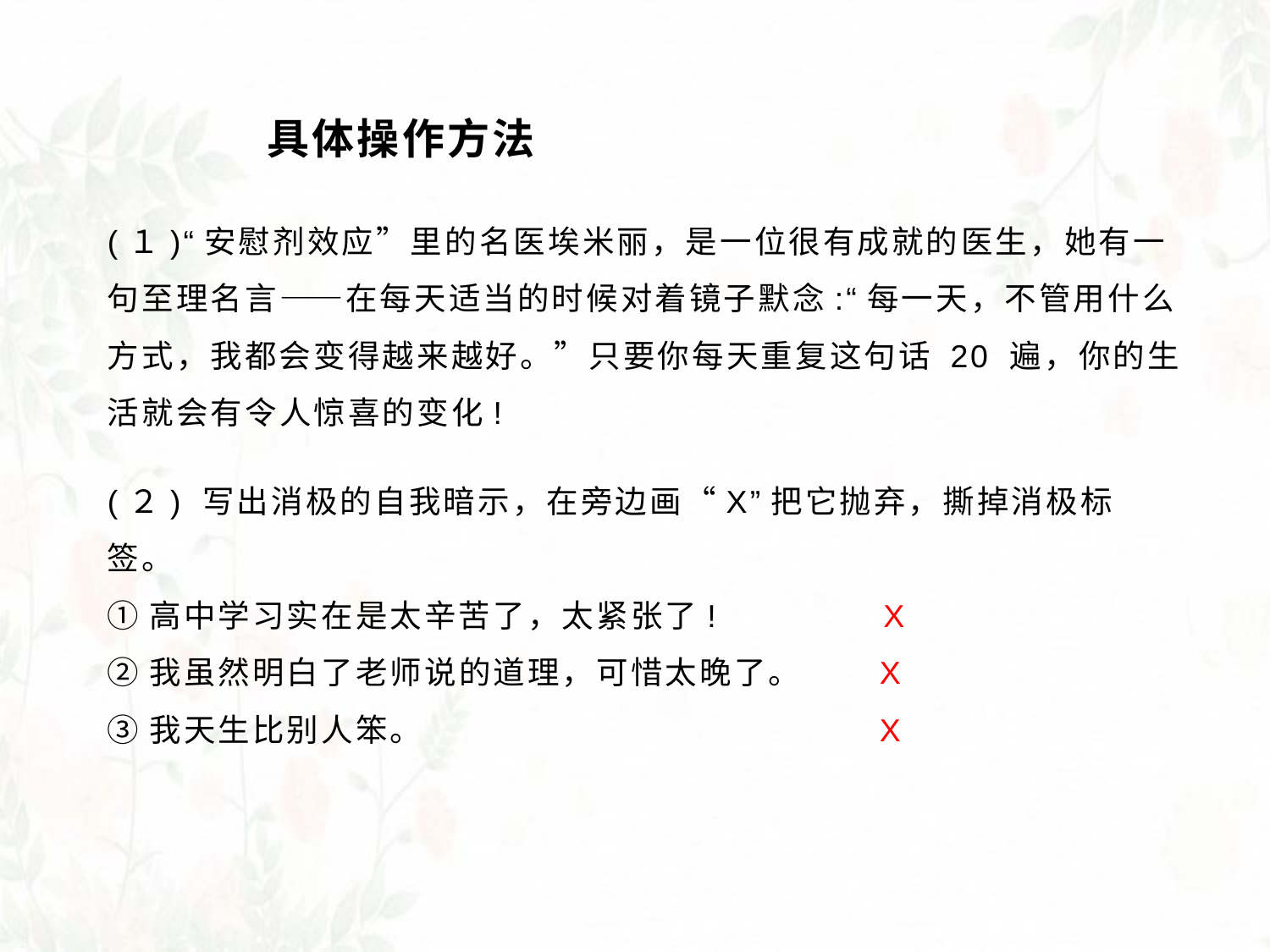

具体操作方法
(１)“安慰剂效应”里的名医埃米丽，是一位很有成就的医生，她有一句至理名言——在每天适当的时候对着镜子默念:“每一天，不管用什么方式，我都会变得越来越好。”只要你每天重复这句话 20 遍，你的生活就会有令人惊喜的变化!

(２) 写出消极的自我暗示，在旁边画“X”把它抛弃，撕掉消极标签。
①高中学习实在是太辛苦了，太紧张了! 　　　　X
②我虽然明白了老师说的道理，可惜太晚了。　　X
③我天生比别人笨。　　　　　　　　　　　　　X